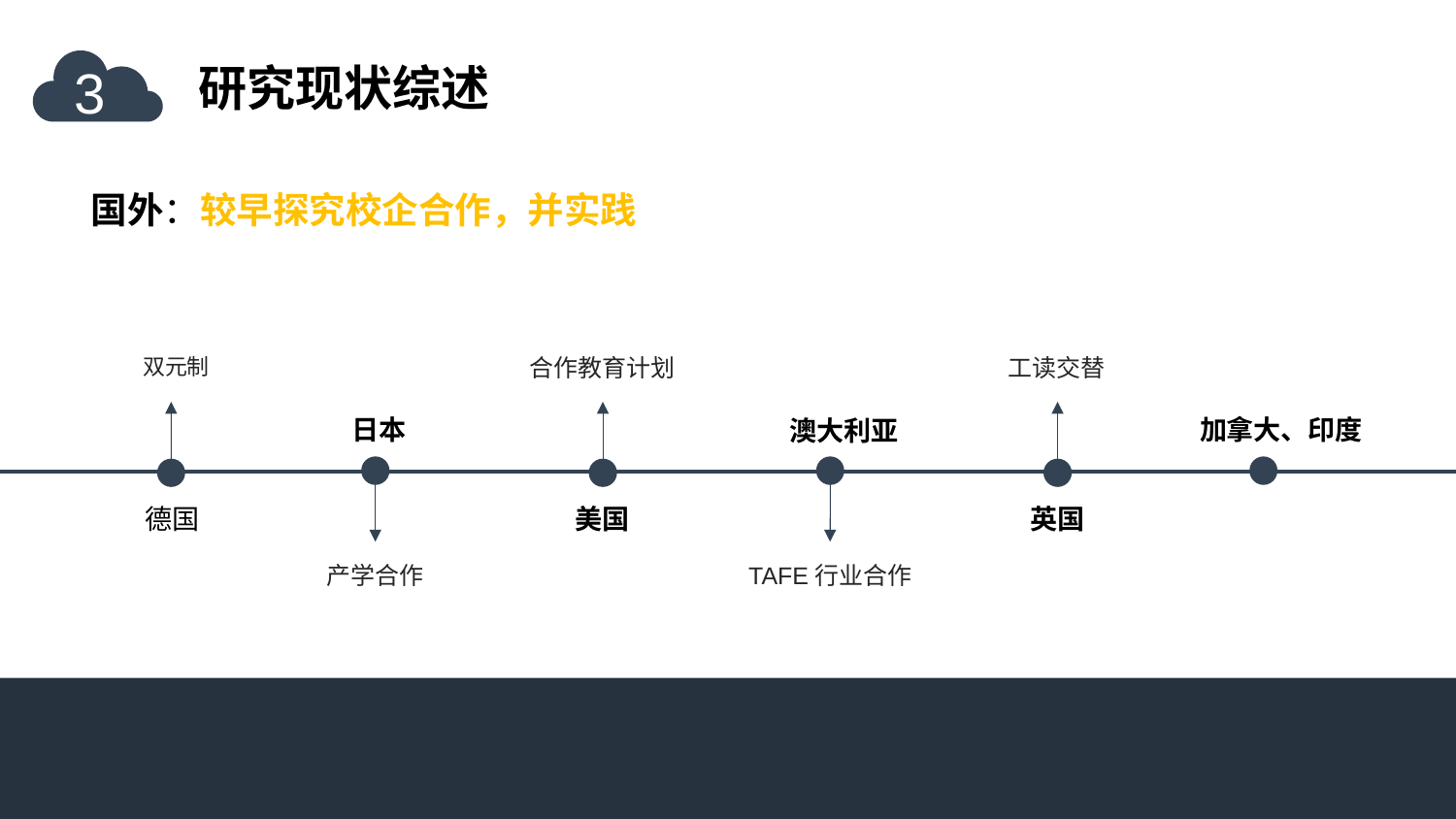

3

研究现状综述

国外：较早探究校企合作，并实践

合作教育计划

工读交替

双元制
日本
加拿大、印度
澳大利亚

德国
美国
英国
产学合作

TAFE行业合作